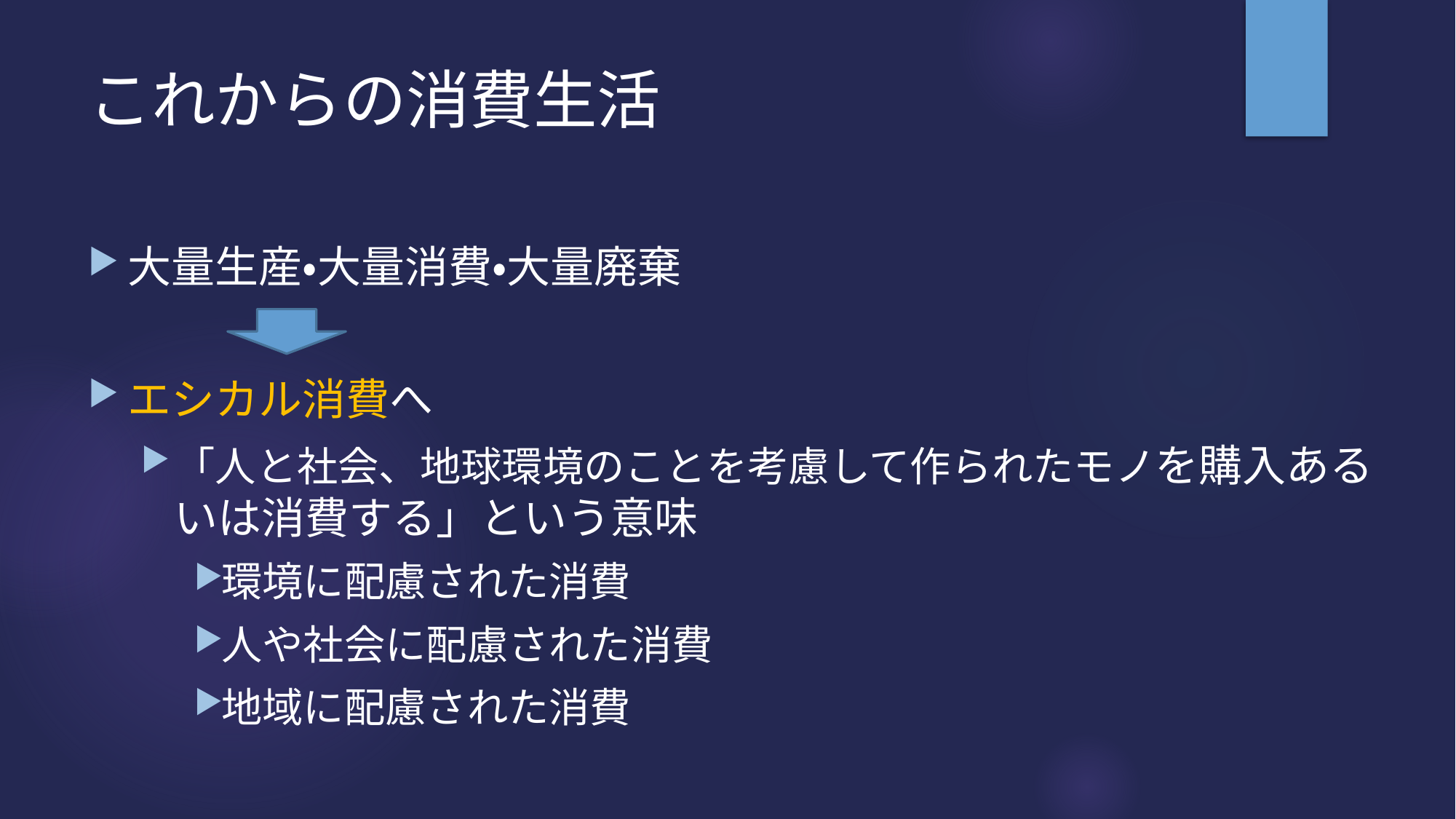

# これからの消費生活
大量生産・大量消費・大量廃棄

エシカル消費へ
「人と社会、地球環境のことを考慮して作られたモノを購入あるいは消費する」という意味
環境に配慮された消費
人や社会に配慮された消費
地域に配慮された消費